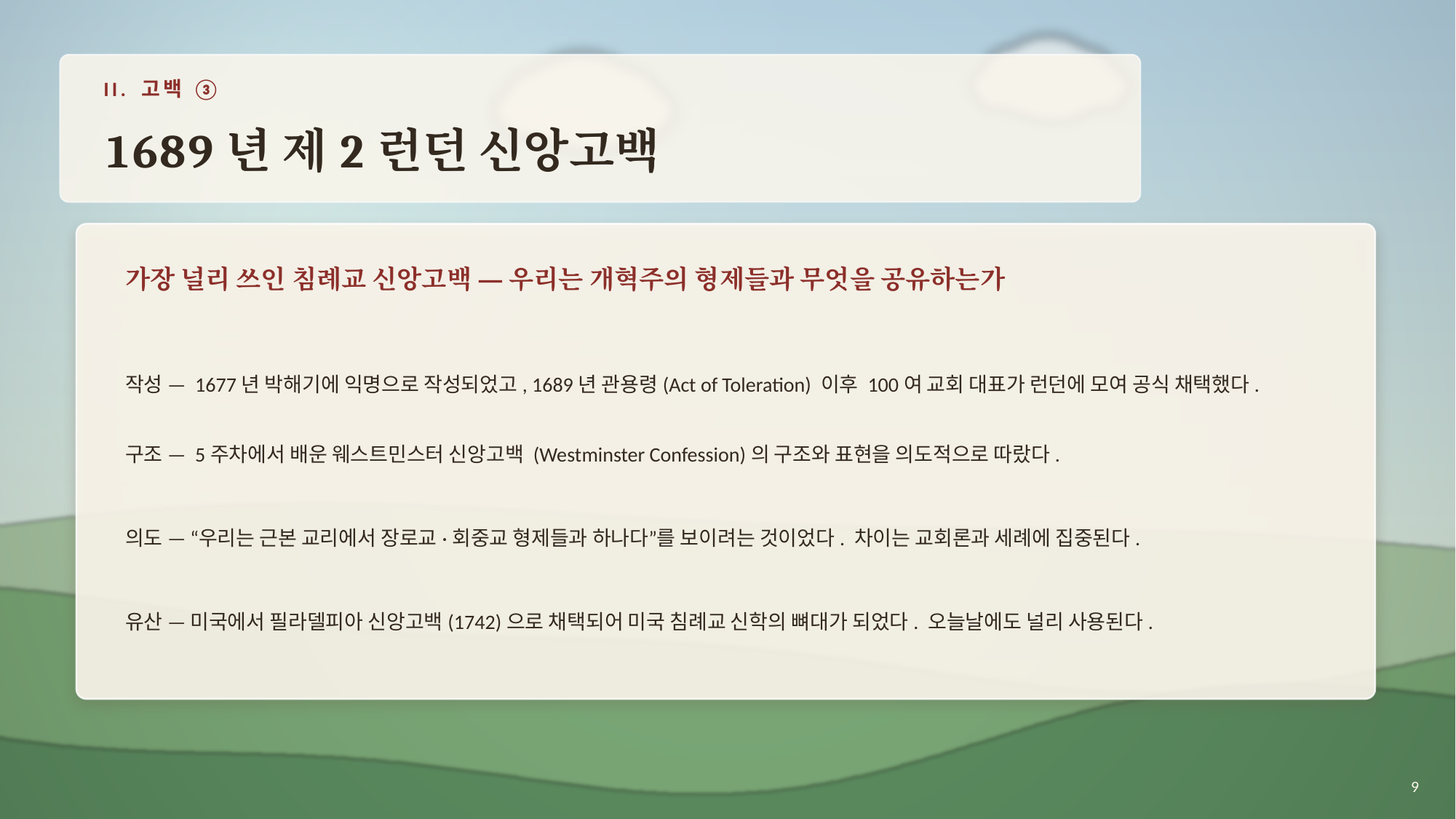

II. 고백 ③
1689년 제2런던 신앙고백

가장 널리 쓰인 침례교 신앙고백 — 우리는 개혁주의 형제들과 무엇을 공유하는가
작성 — 1677년 박해기에 익명으로 작성되었고, 1689년 관용령(Act of Toleration) 이후 100여 교회 대표가 런던에 모여 공식 채택했다.

구조 — 5주차에서 배운 웨스트민스터 신앙고백 (Westminster Confession)의 구조와 표현을 의도적으로 따랐다.

의도 — “우리는 근본 교리에서 장로교·회중교 형제들과 하나다”를 보이려는 것이었다. 차이는 교회론과 세례에 집중된다.

유산 — 미국에서 필라델피아 신앙고백(1742)으로 채택되어 미국 침례교 신학의 뼈대가 되었다. 오늘날에도 널리 사용된다.
9